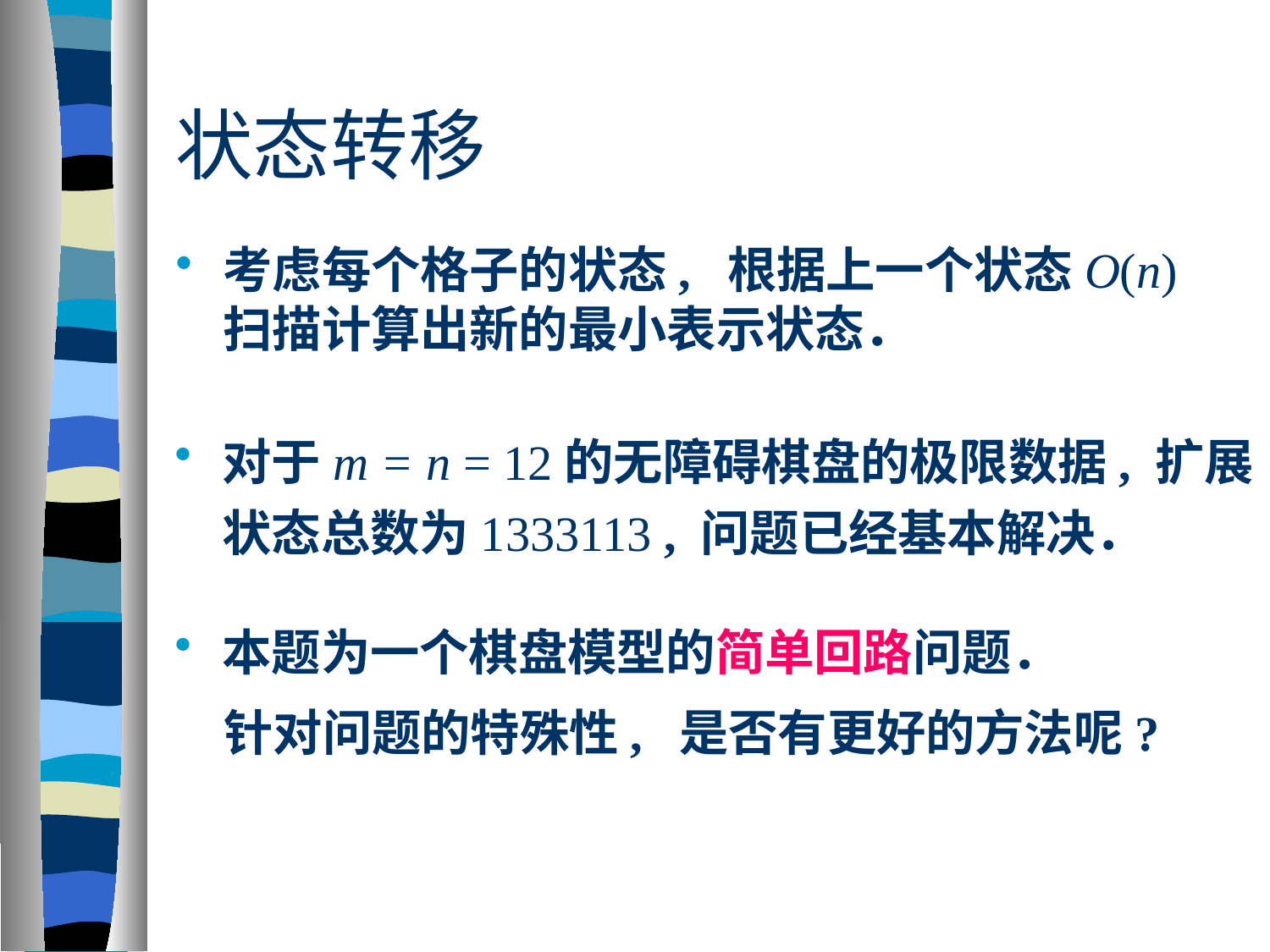

# 状态转移
考虑每个格子的状态,  根据上一个状态O(n)扫描计算出新的最小表示状态．
对于m = n = 12的无障碍棋盘的极限数据, 扩展状态总数为1333113 , 问题已经基本解决．
本题为一个棋盘模型的简单回路问题．
　针对问题的特殊性,  是否有更好的方法呢?